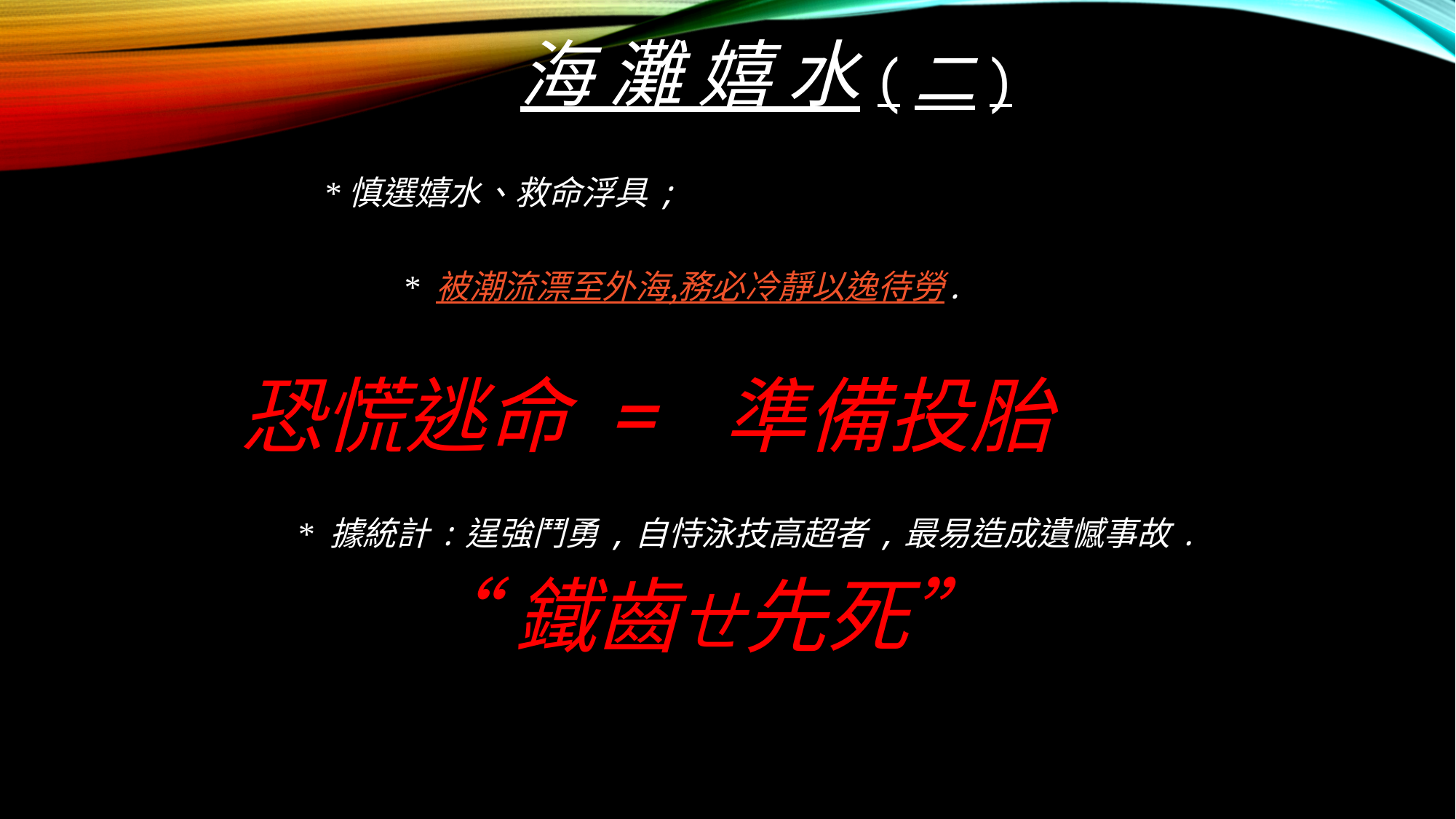

# 海 灘 嬉 水(二)
                     *慎選嬉水、救命浮具;

                    * 被潮流漂至外海,務必冷靜以逸待勞.

    恐慌逃命 = 準備投胎

                           * 據統計:逞強鬥勇,自恃泳技高超者,最易造成遺憾事故.
             “鐵齒ㄝ先死”